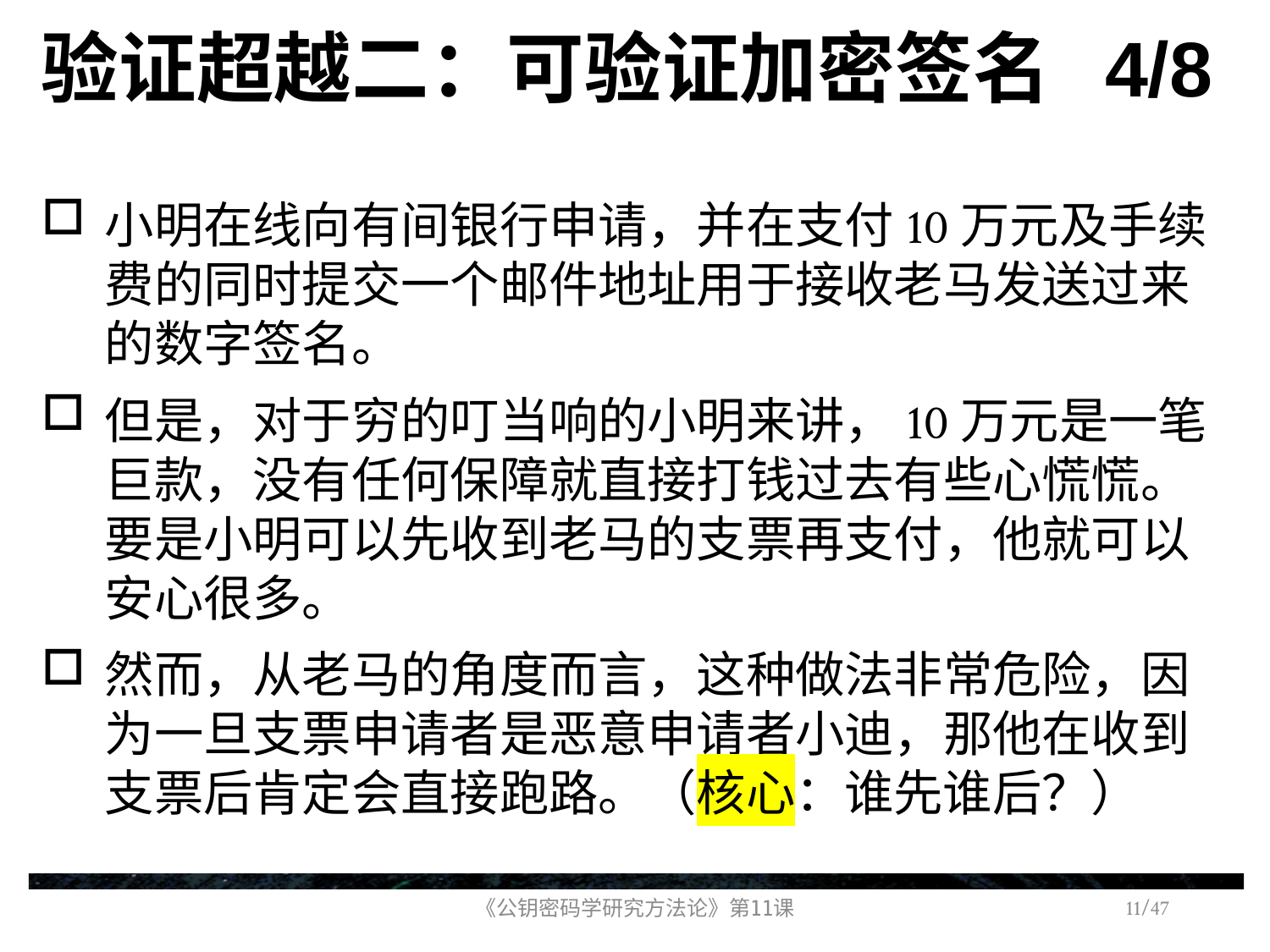

# 验证超越二：可验证加密签名  4/8
小明在线向有间银行申请，并在支付10万元及手续费的同时提交一个邮件地址用于接收老马发送过来的数字签名。
但是，对于穷的叮当响的小明来讲，10万元是一笔巨款，没有任何保障就直接打钱过去有些心慌慌。要是小明可以先收到老马的支票再支付，他就可以安心很多。
然而，从老马的角度而言，这种做法非常危险，因为一旦支票申请者是恶意申请者小迪，那他在收到支票后肯定会直接跑路。（核心：谁先谁后？）
《公钥密码学研究方法论》第11课
11/47